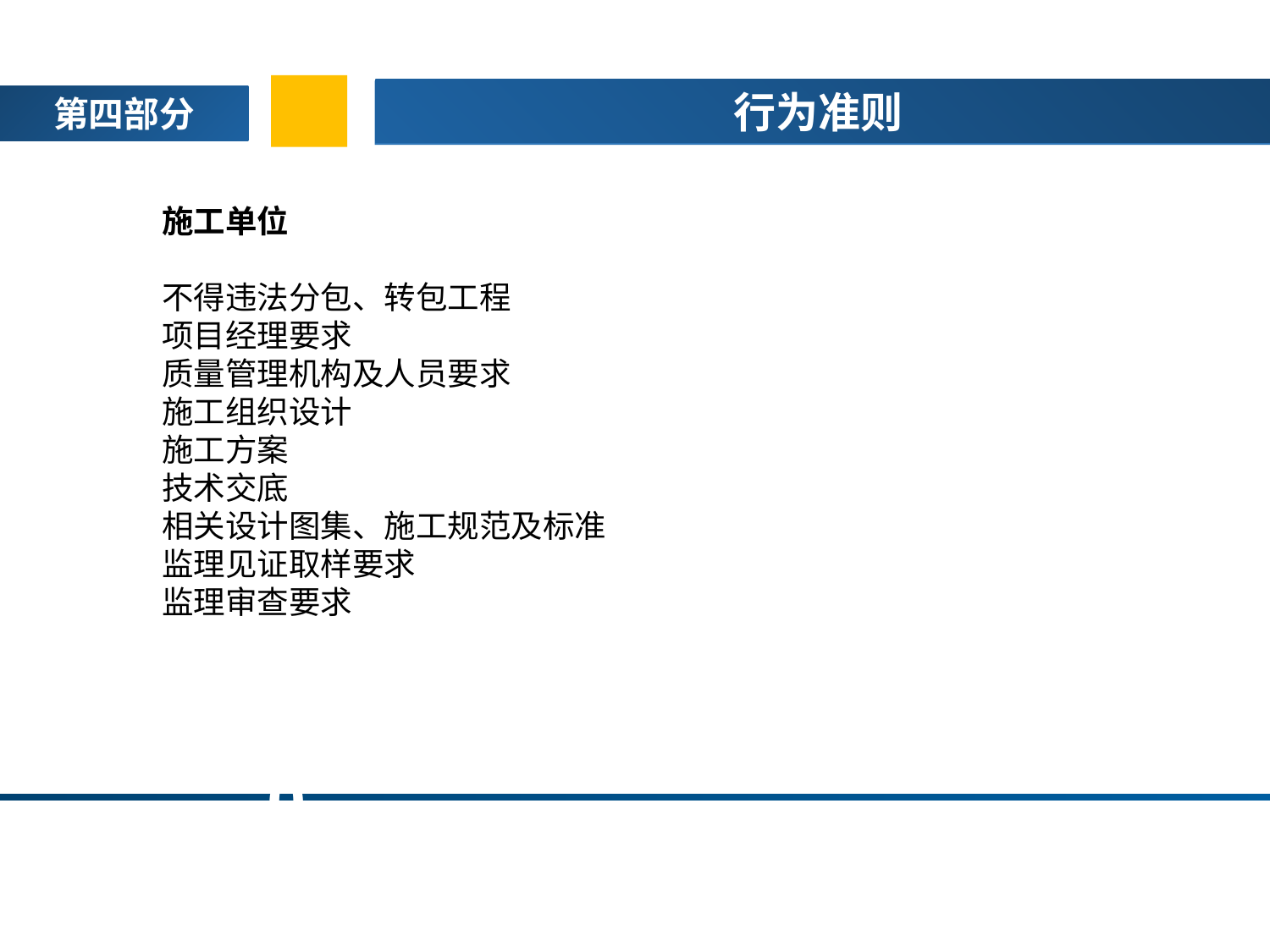

行为准则

第四部分
施工单位

不得违法分包、转包工程
项目经理要求
质量管理机构及人员要求
施工组织设计
施工方案
技术交底
相关设计图集、施工规范及标准
监理见证取样要求
监理审查要求
02
0
05